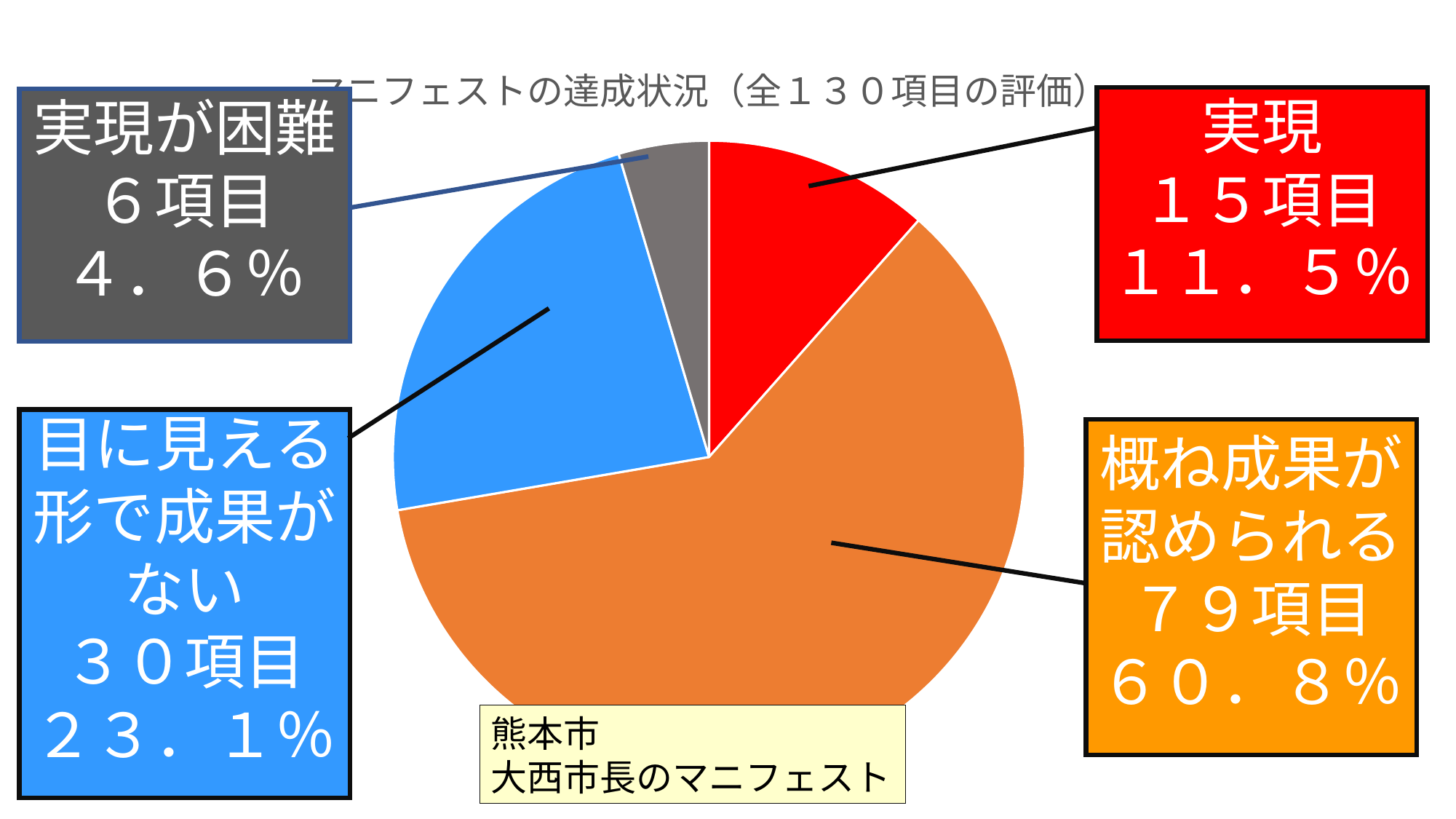

### Chart: マニフェストの達成状況（全１３０項目の評価）

| Category |  |
|---|---|
| ◎ | 15.0 |
| ○ | 79.0 |
| △ | 30.0 |
| × | 6.0 |
実現
１５項目
１１．５％

実現が困難
６項目
４．６％

目に見える形で成果がない
３０項目
２３．１％

概ね成果が認められる
７９項目
６０．８％

熊本市
大西市長のマニフェスト